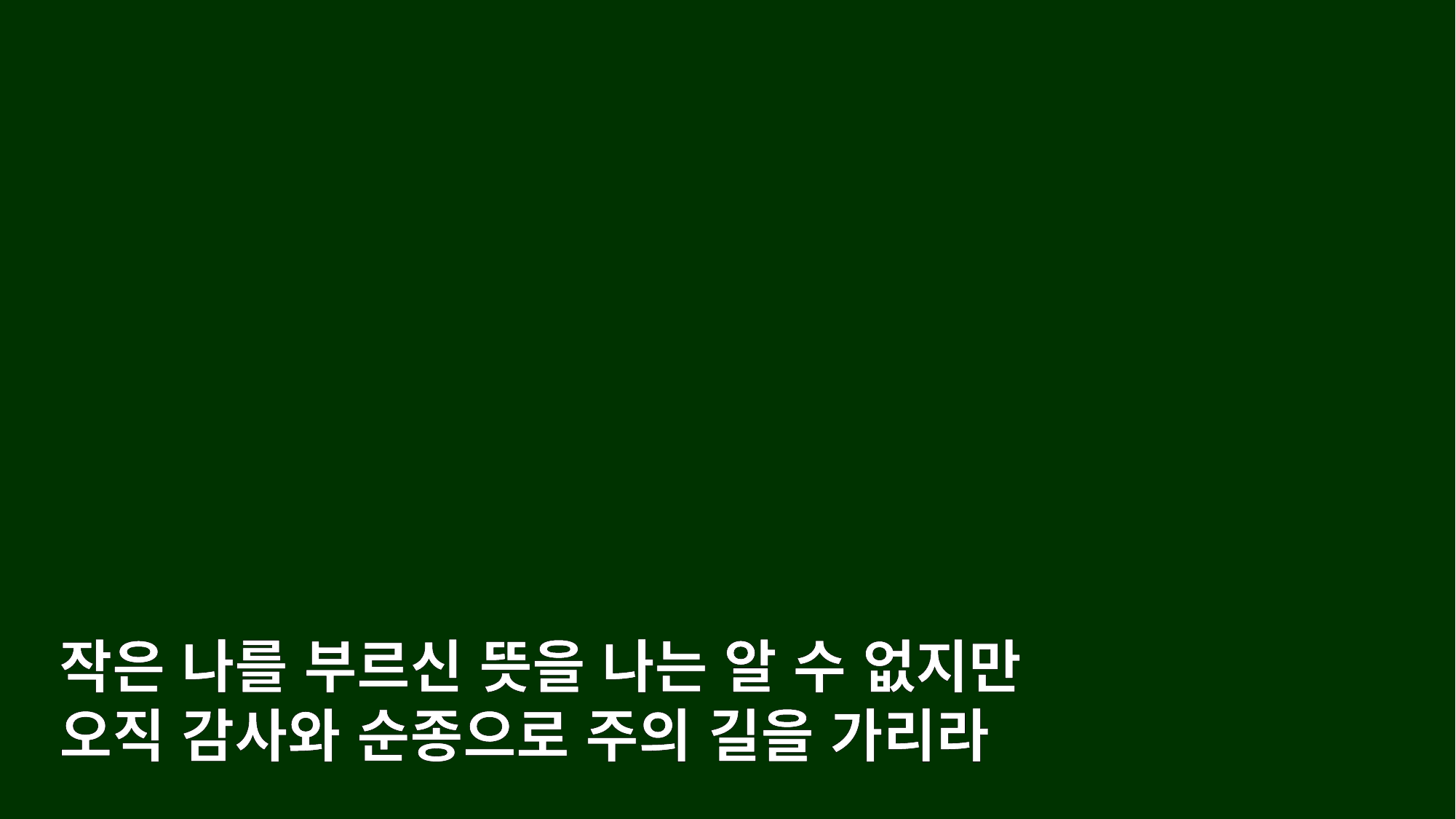

작은 나를 부르신 뜻을 나는 알 수 없지만
오직 감사와 순종으로 주의 길을 가리라